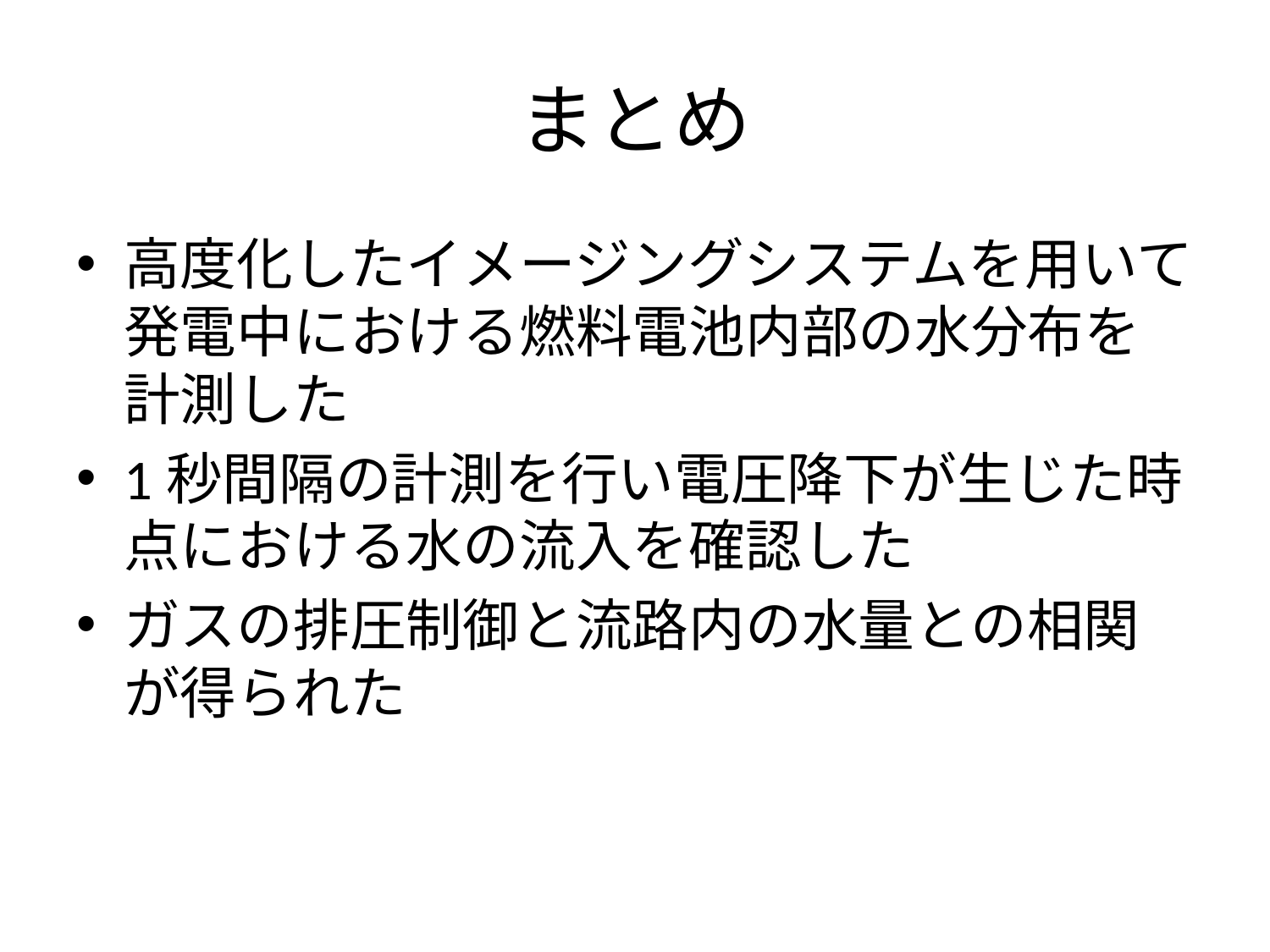

# まとめ
高度化したイメージングシステムを用いて発電中における燃料電池内部の水分布を計測した
1秒間隔の計測を行い電圧降下が生じた時点における水の流入を確認した
ガスの排圧制御と流路内の水量との相関が得られた